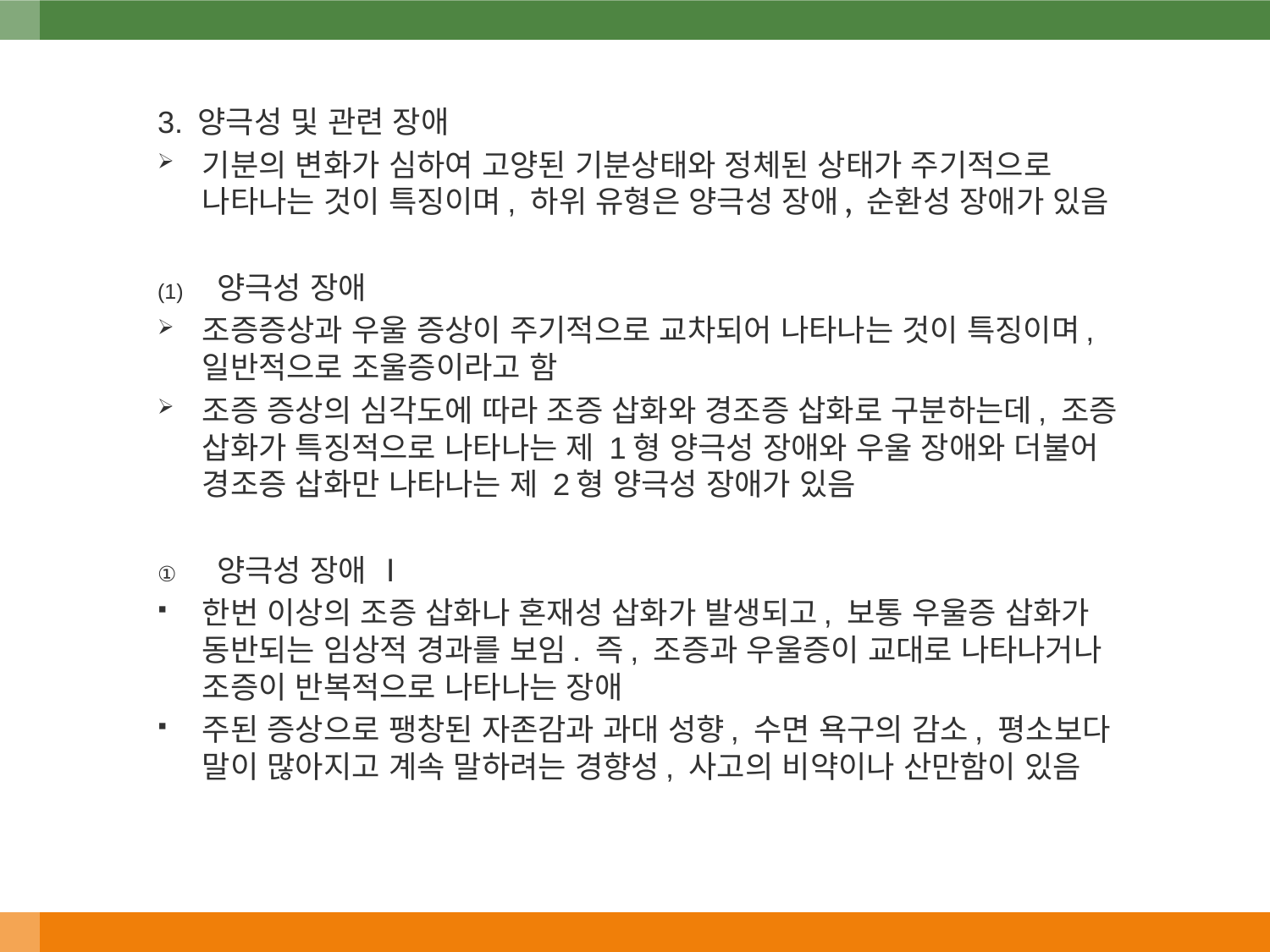

3. 양극성 및 관련 장애
기분의 변화가 심하여 고양된 기분상태와 정체된 상태가 주기적으로 나타나는 것이 특징이며, 하위 유형은 양극성 장애, 순환성 장애가 있음

양극성 장애
조증증상과 우울 증상이 주기적으로 교차되어 나타나는 것이 특징이며, 일반적으로 조울증이라고 함
조증 증상의 심각도에 따라 조증 삽화와 경조증 삽화로 구분하는데, 조증 삽화가 특징적으로 나타나는 제 1형 양극성 장애와 우울 장애와 더불어 경조증 삽화만 나타나는 제 2형 양극성 장애가 있음

양극성 장애 Ⅰ
한번 이상의 조증 삽화나 혼재성 삽화가 발생되고, 보통 우울증 삽화가 동반되는 임상적 경과를 보임. 즉, 조증과 우울증이 교대로 나타나거나 조증이 반복적으로 나타나는 장애
주된 증상으로 팽창된 자존감과 과대 성향, 수면 욕구의 감소, 평소보다 말이 많아지고 계속 말하려는 경향성, 사고의 비약이나 산만함이 있음